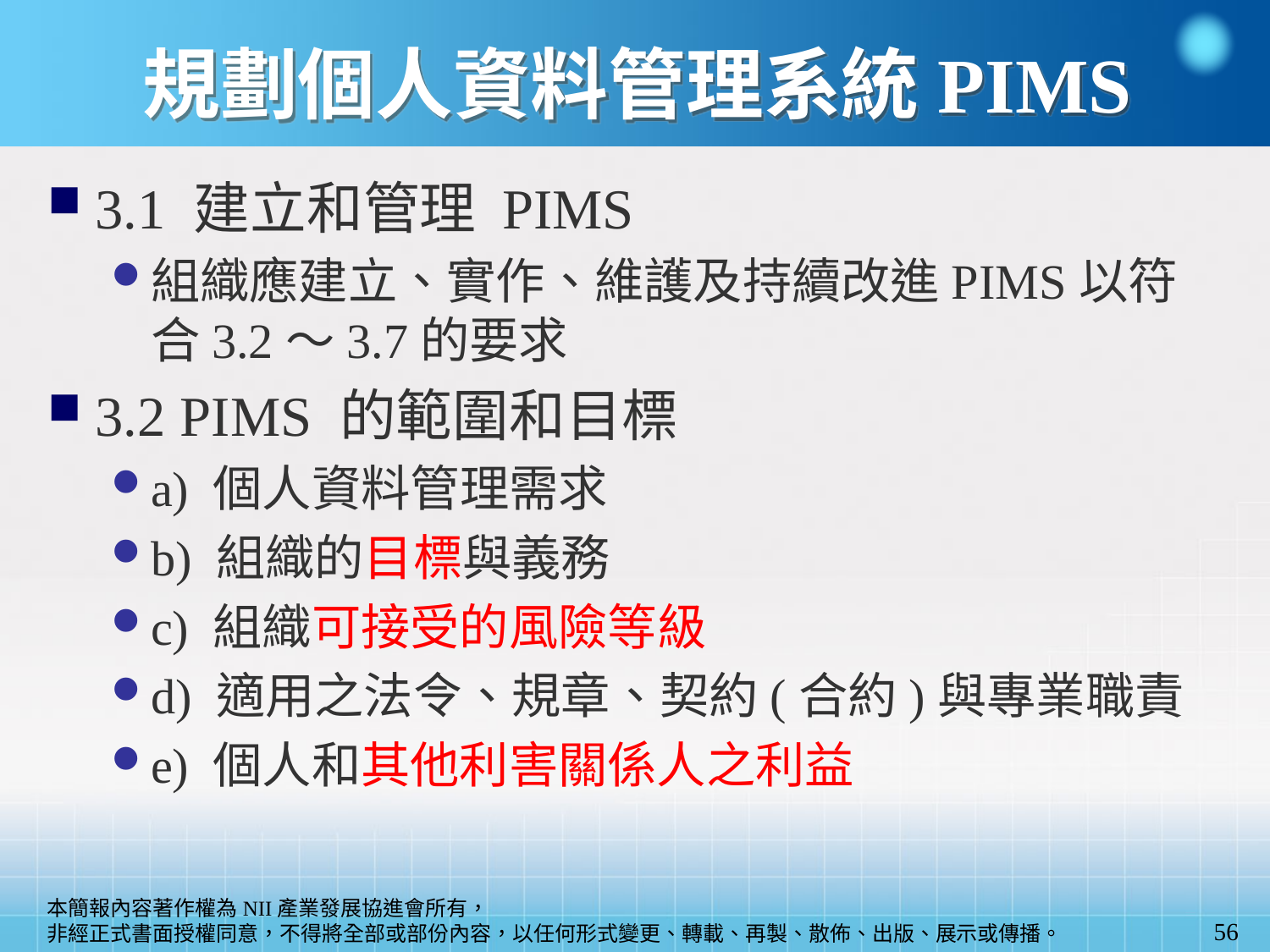

# 規劃個人資料管理系統PIMS
3.1 建立和管理 PIMS
組織應建立、實作、維護及持續改進PIMS以符合3.2～3.7的要求
3.2 PIMS 的範圍和目標
a) 個人資料管理需求
b) 組織的目標與義務
c) 組織可接受的風險等級
d) 適用之法令、規章、契約(合約)與專業職責
e) 個人和其他利害關係人之利益
56